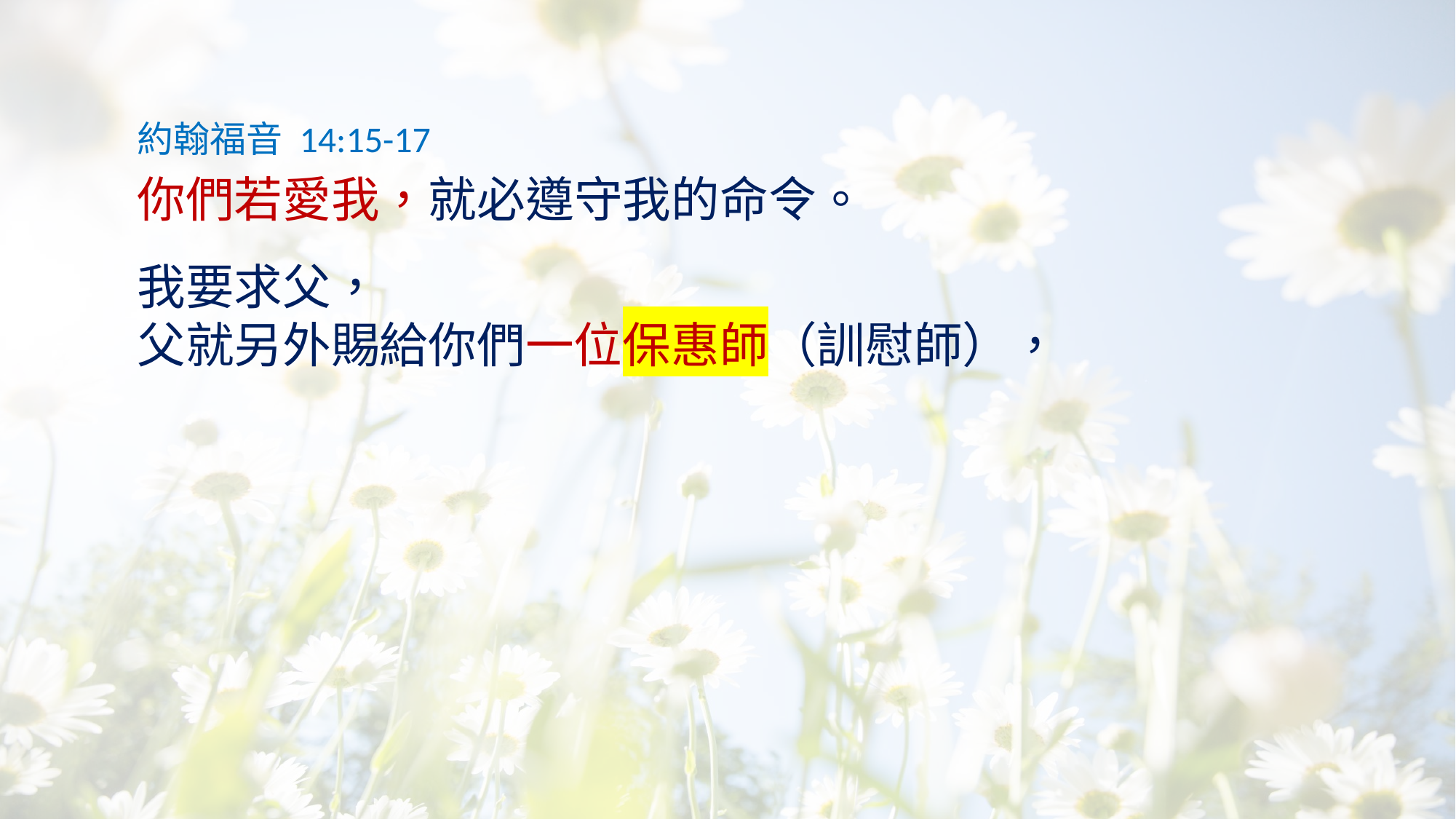

約翰福音 14:15-17
你們若愛我，就必遵守我的命令。

我要求父，
父就另外賜給你們一位保惠師（訓慰師），